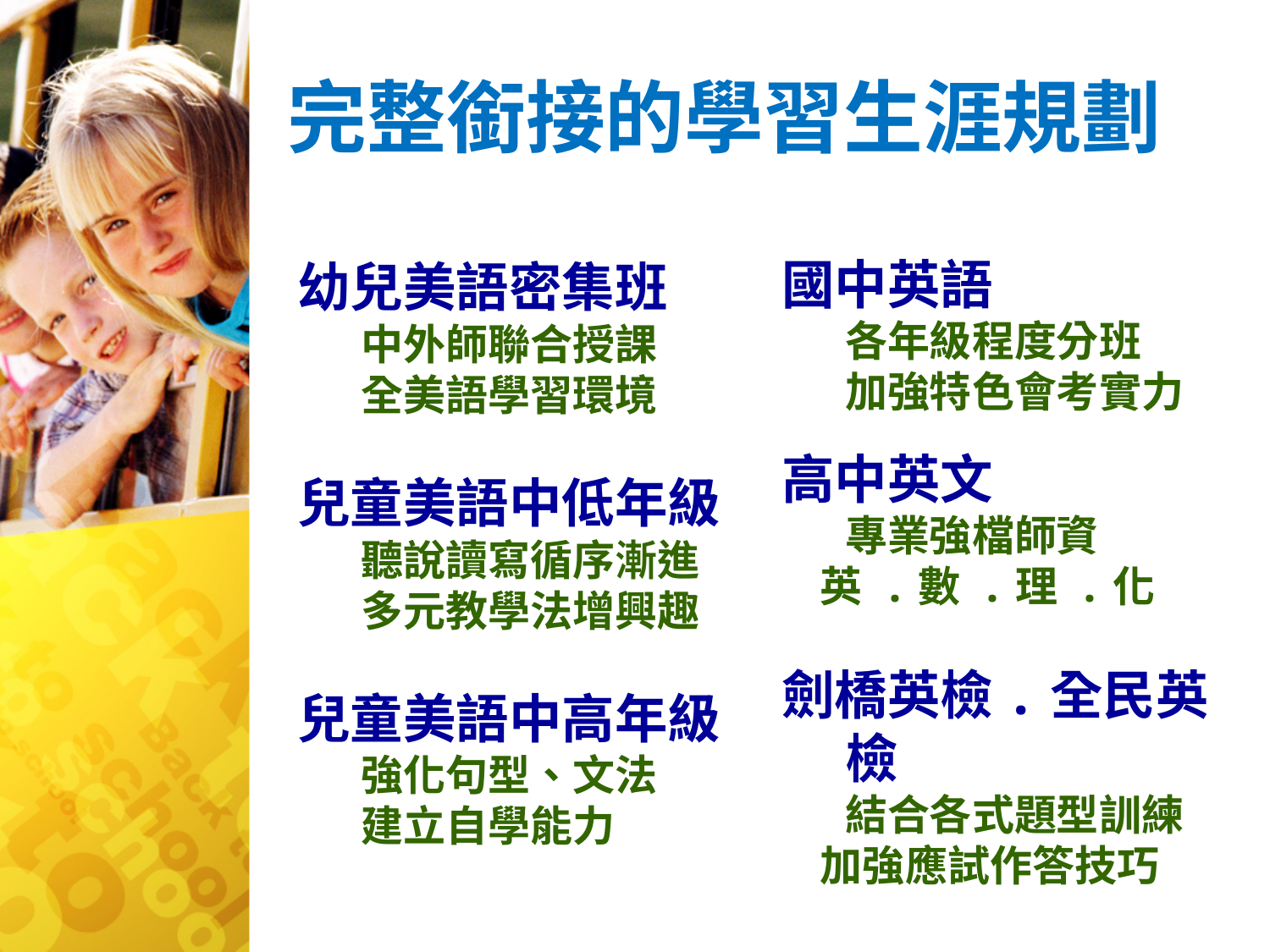

完整銜接的學習生涯規劃
國中英語
	各年級程度分班
加強特色會考實力
高中英文
	專業強檔師資
   英 .數 .理 .化

劍橋英檢.全民英檢
結合各式題型訓練
   加強應試作答技巧
幼兒美語密集班
	中外師聯合授課
全美語學習環境

兒童美語中低年級
	聽說讀寫循序漸進
多元教學法增興趣

兒童美語中高年級
	強化句型、文法
建立自學能力